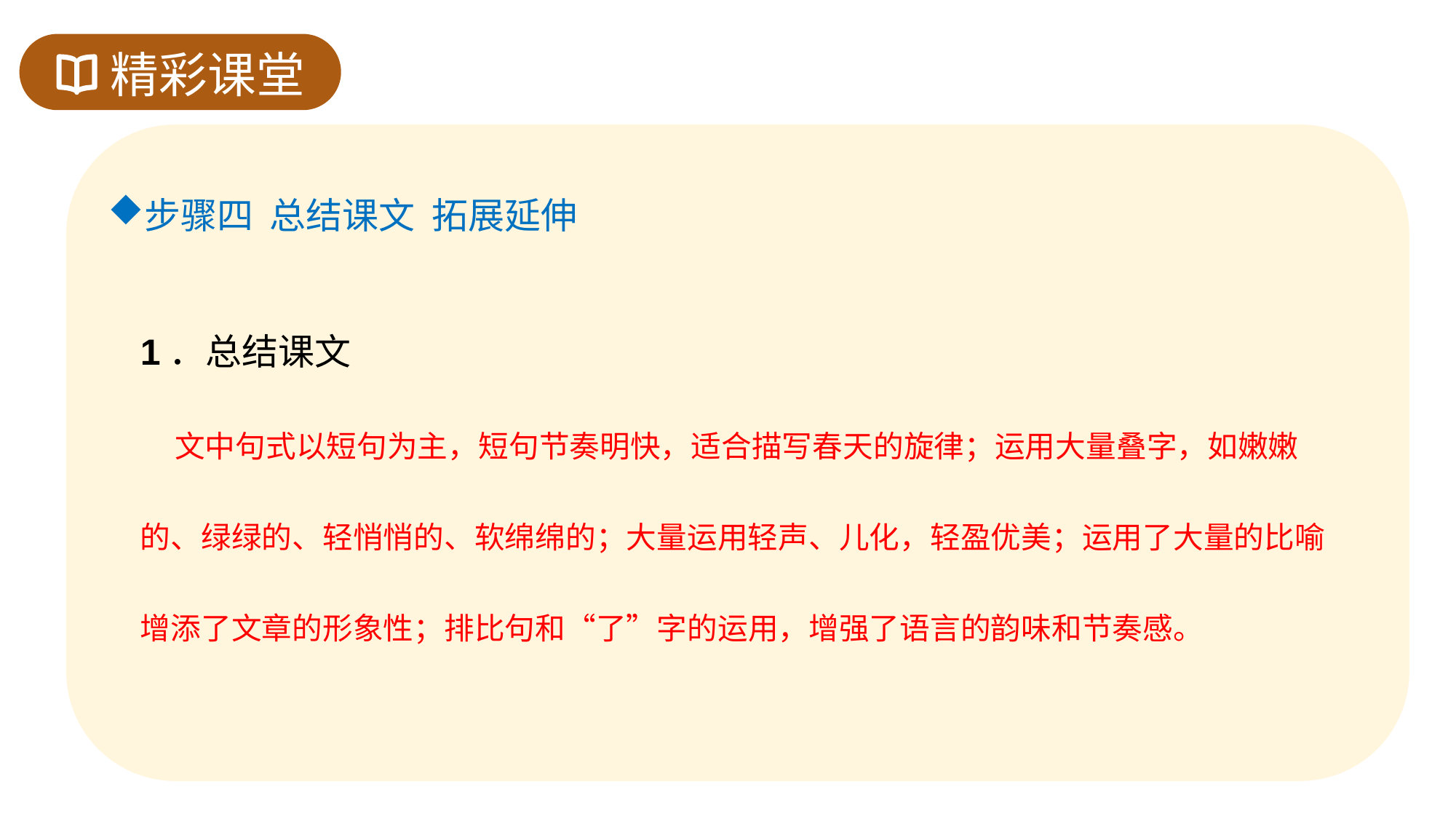

精彩课堂

步骤四  总结课文  拓展延伸
1．总结课文
    文中句式以短句为主，短句节奏明快，适合描写春天的旋律；运用大量叠字，如嫩嫩的、绿绿的、轻悄悄的、软绵绵的；大量运用轻声、儿化，轻盈优美；运用了大量的比喻增添了文章的形象性；排比句和“了”字的运用，增强了语言的韵味和节奏感。